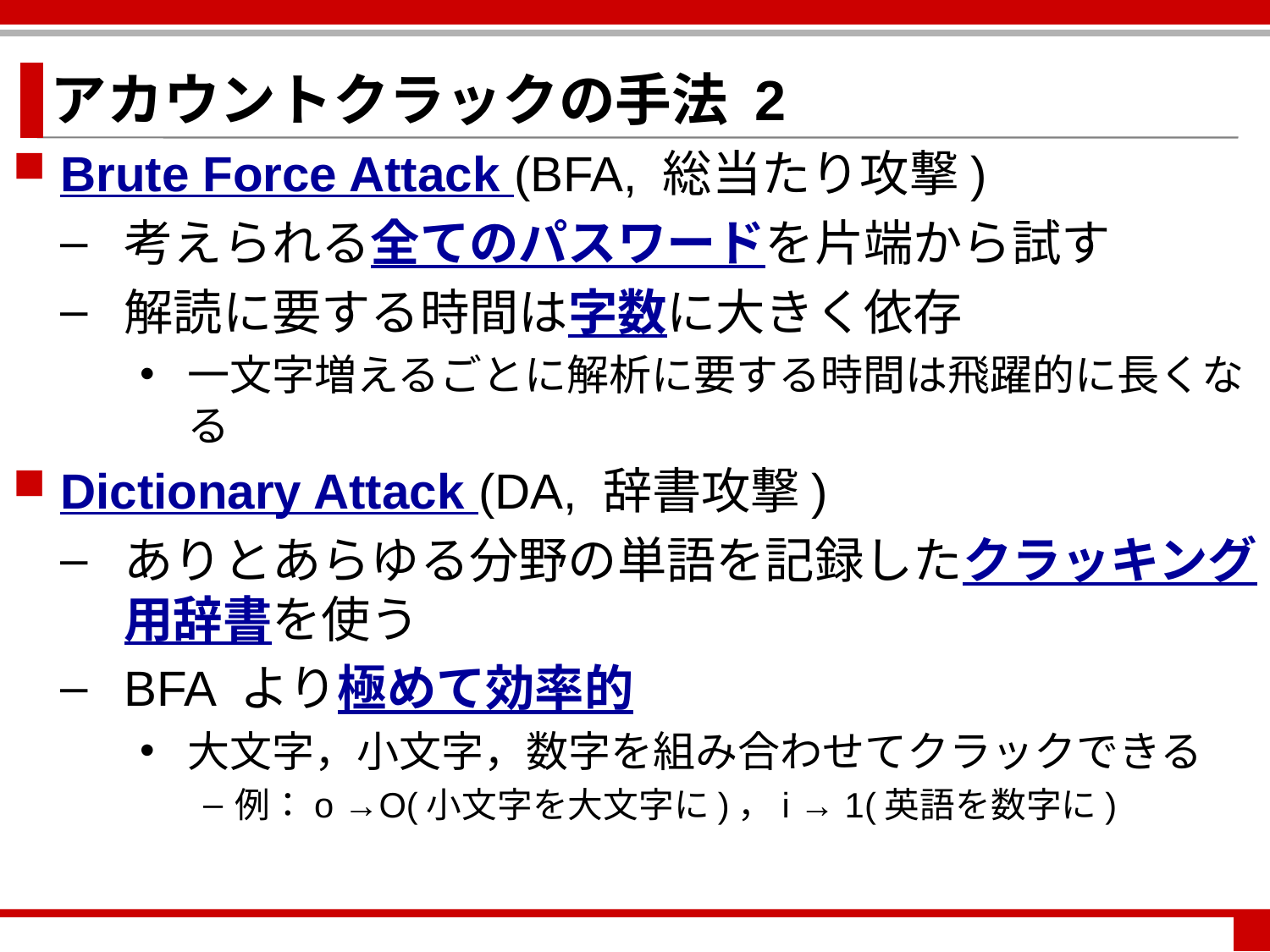

アカウントクラックの手法 2
Brute Force Attack (BFA, 総当たり攻撃)
考えられる全てのパスワードを片端から試す
解読に要する時間は字数に大きく依存
一文字増えるごとに解析に要する時間は飛躍的に長くなる
Dictionary Attack (DA, 辞書攻撃)
ありとあらゆる分野の単語を記録したクラッキング用辞書を使う
BFA より極めて効率的
大文字，小文字，数字を組み合わせてクラックできる
例：o →O(小文字を大文字に)，i → 1(英語を数字に)